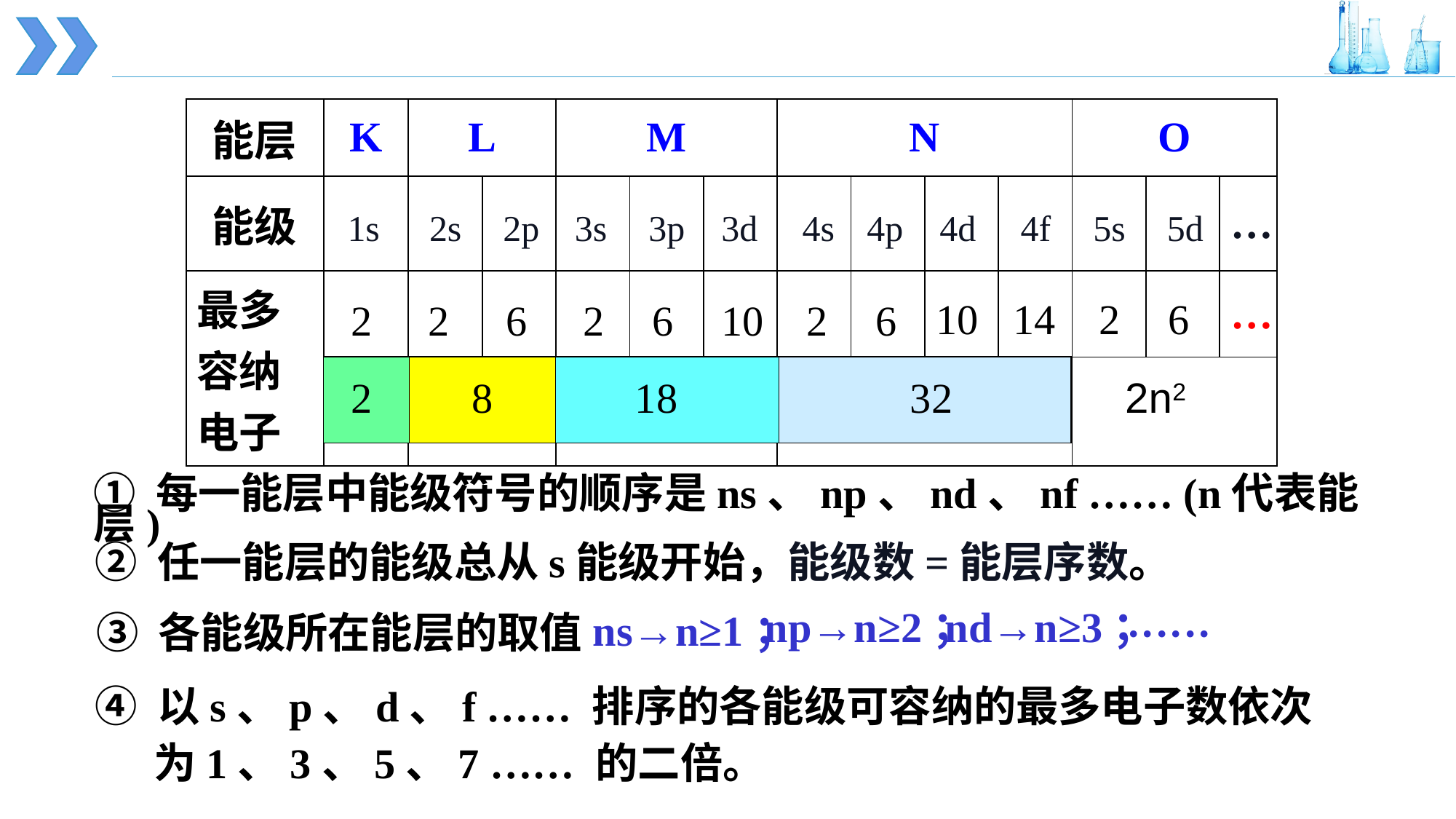

| 能层 | K | L |  | M |  |  | N |  |  |  | O |  |  |
| --- | --- | --- | --- | --- | --- | --- | --- | --- | --- | --- | --- | --- | --- |
| 能级 |  |  |  |  |  |  |  |  |  |  |  |  | … |
| 最多容纳电子 |  |  |  |  |  |  |  |  |  |  |  |  | … |
|  |  |  |  |  |  |  |  |  |  |  |  |  |  |
1s
2s
2p
3s
3p
3d
4s
4p
4d
4f
5s
5d
14
2
6
10
2
2
6
2
6
10
2
6

2
8
18
32
2n2
① 每一能层中能级符号的顺序是ns、np、nd、nf …… (n代表能层)
② 任一能层的能级总从s能级开始，能级数=能层序数。
np→n≥2；
nd→n≥3；
ns→n≥1；
······
③ 各能级所在能层的取值
④ 以s、p、d、f …… 排序的各能级可容纳的最多电子数依次
     为1、3、5、7 …… 的二倍。